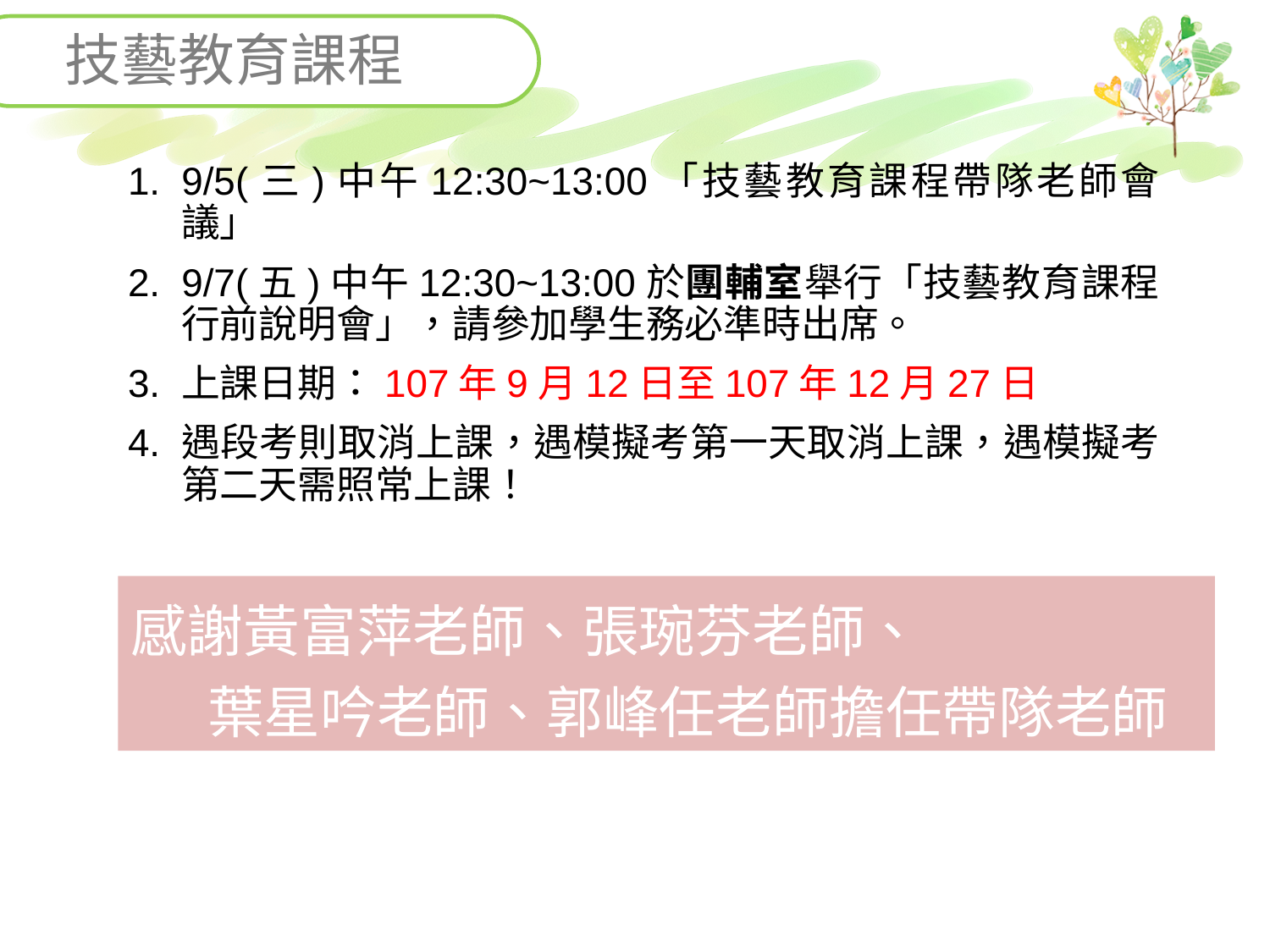

技藝教育課程
9/5(三)中午12:30~13:00「技藝教育課程帶隊老師會議」
9/7(五)中午12:30~13:00於團輔室舉行「技藝教育課程行前說明會」，請參加學生務必準時出席。
上課日期：107年9月12日至107年12月27日
遇段考則取消上課，遇模擬考第一天取消上課，遇模擬考第二天需照常上課！

感謝黃富萍老師、張琬芬老師、
     葉星吟老師、郭峰任老師擔任帶隊老師